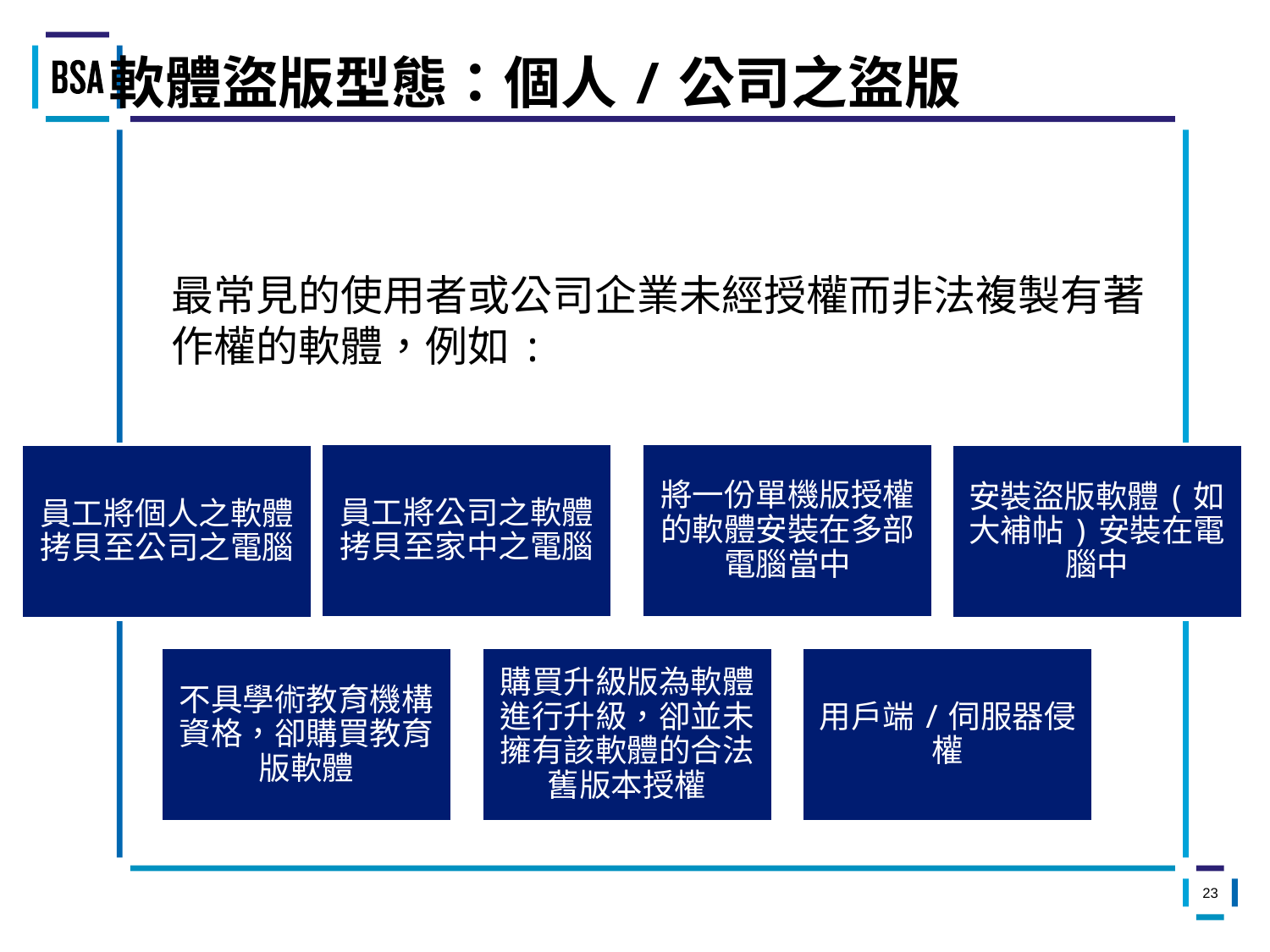

# 軟體盜版型態：個人/公司之盜版

最常見的使用者或公司企業未經授權而非法複製有著作權的軟體，例如:

員工將個人之軟體拷貝至公司之電腦
員工將公司之軟體拷貝至家中之電腦
將一份單機版授權的軟體安裝在多部電腦當中
安裝盜版軟體(如大補帖)安裝在電腦中
不具學術教育機構資格，卻購買教育版軟體
購買升級版為軟體進行升級，卻並未擁有該軟體的合法舊版本授權
用戶端/伺服器侵權
23